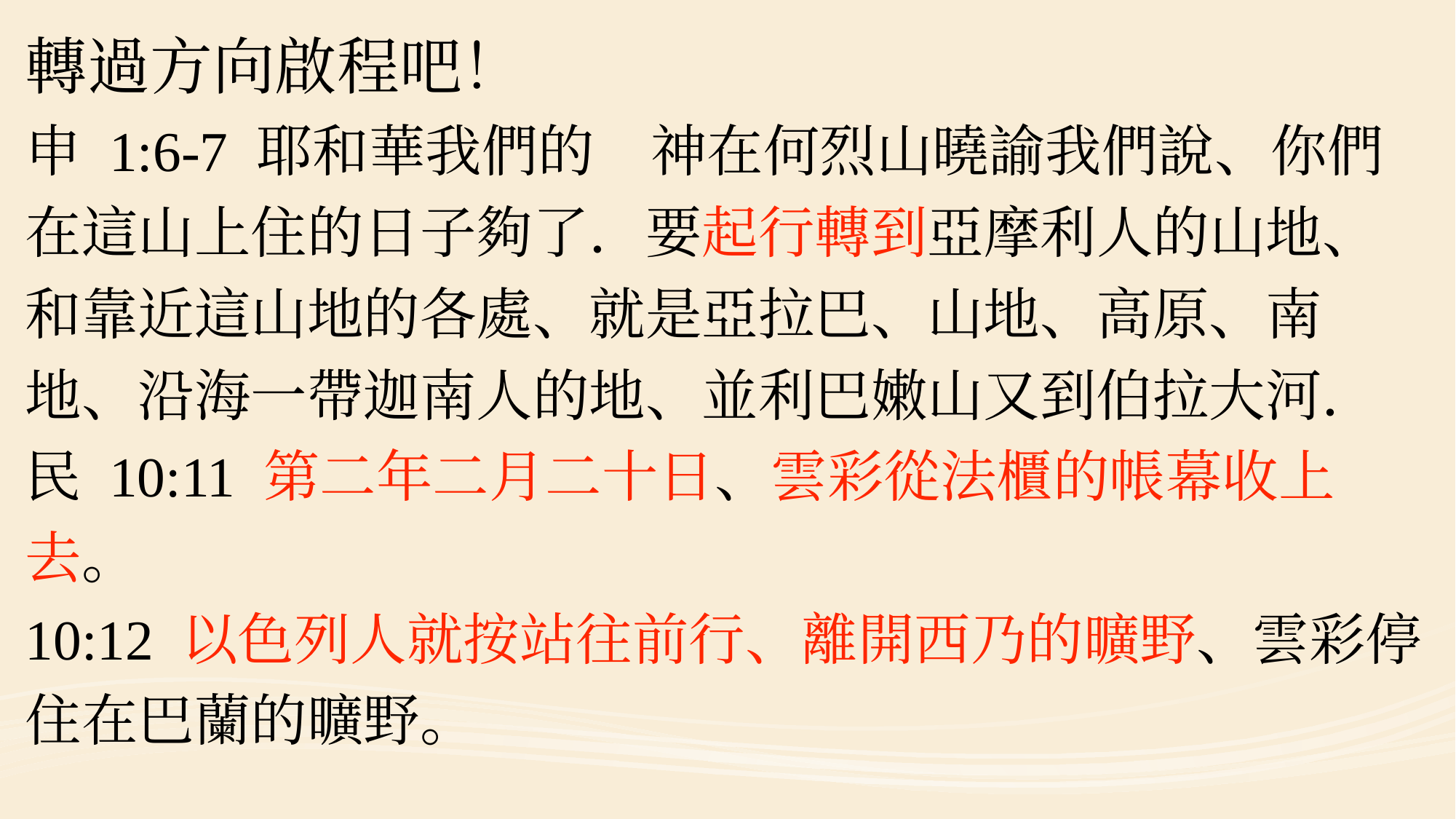

#
轉過方向啟程吧！
申 1:6-7 耶和華我們的　神在何烈山曉諭我們說、你們在這山上住的日子夠了．要起行轉到亞摩利人的山地、和靠近這山地的各處、就是亞拉巴、山地、高原、南地、沿海一帶迦南人的地、並利巴嫩山又到伯拉大河．
民 10:11 第二年二月二十日、雲彩從法櫃的帳幕收上去。
10:12 以色列人就按站往前行、離開西乃的曠野、雲彩停住在巴蘭的曠野。
13